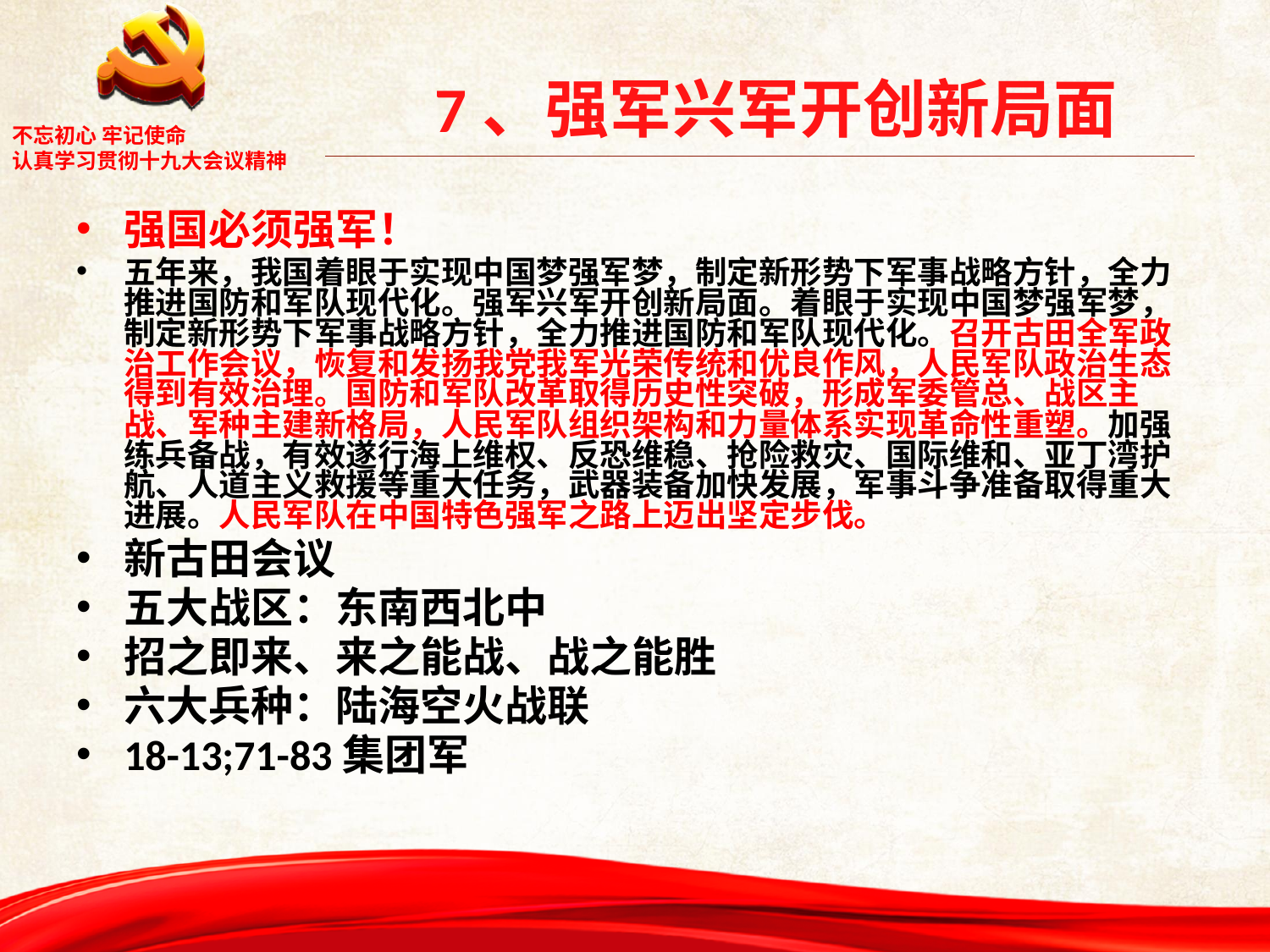

# 7、强军兴军开创新局面
强国必须强军！
五年来，我国着眼于实现中国梦强军梦，制定新形势下军事战略方针，全力推进国防和军队现代化。强军兴军开创新局面。着眼于实现中国梦强军梦，制定新形势下军事战略方针，全力推进国防和军队现代化。召开古田全军政治工作会议，恢复和发扬我党我军光荣传统和优良作风，人民军队政治生态得到有效治理。国防和军队改革取得历史性突破，形成军委管总、战区主战、军种主建新格局，人民军队组织架构和力量体系实现革命性重塑。加强练兵备战，有效遂行海上维权、反恐维稳、抢险救灾、国际维和、亚丁湾护航、人道主义救援等重大任务，武器装备加快发展，军事斗争准备取得重大进展。人民军队在中国特色强军之路上迈出坚定步伐。
新古田会议
五大战区：东南西北中
招之即来、来之能战、战之能胜
六大兵种：陆海空火战联
18-13;71-83集团军
16